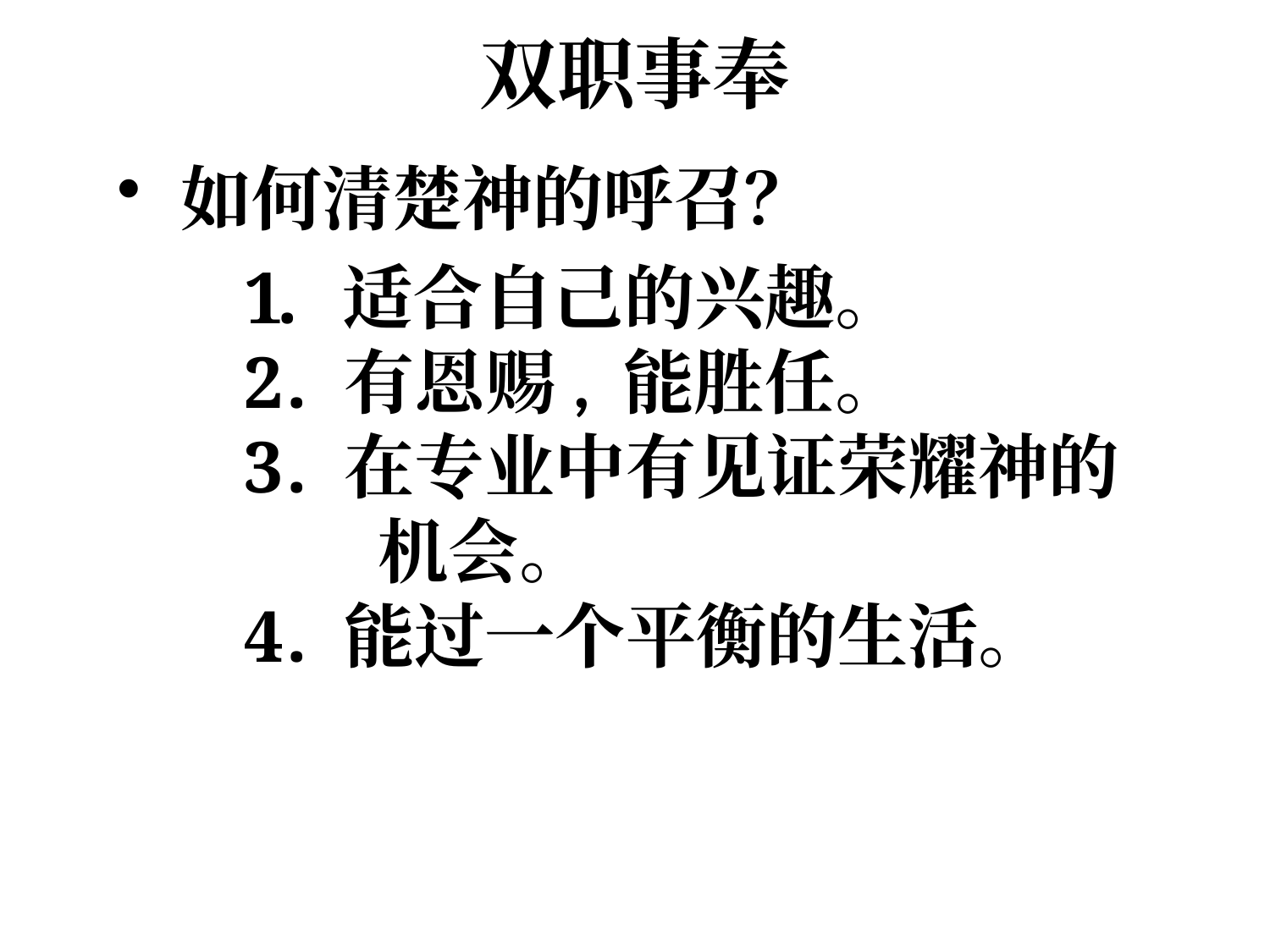

双职事奉
如何清楚神的呼召？
 适合自己的兴趣。
 有恩赐, 能胜任。
 在专业中有见证荣耀神的       机会。
 能过一个平衡的生活。